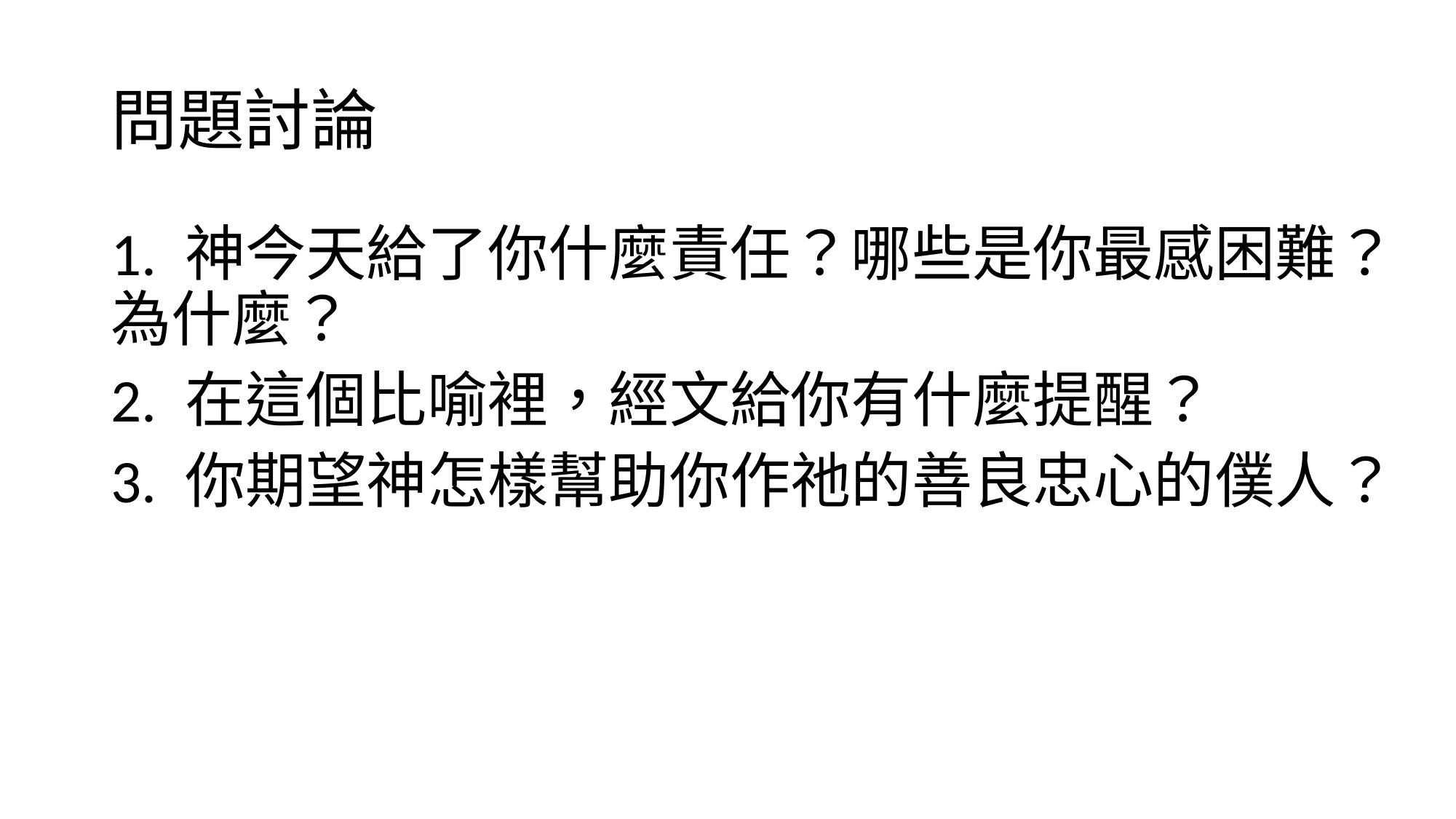

# 問題討論
1. 神今天給了你什麼責任？哪些是你最感困難？為什麼？
2. 在這個比喻裡，經文給你有什麼提醒？
3. 你期望神怎樣幫助你作祂的善良忠心的僕人？